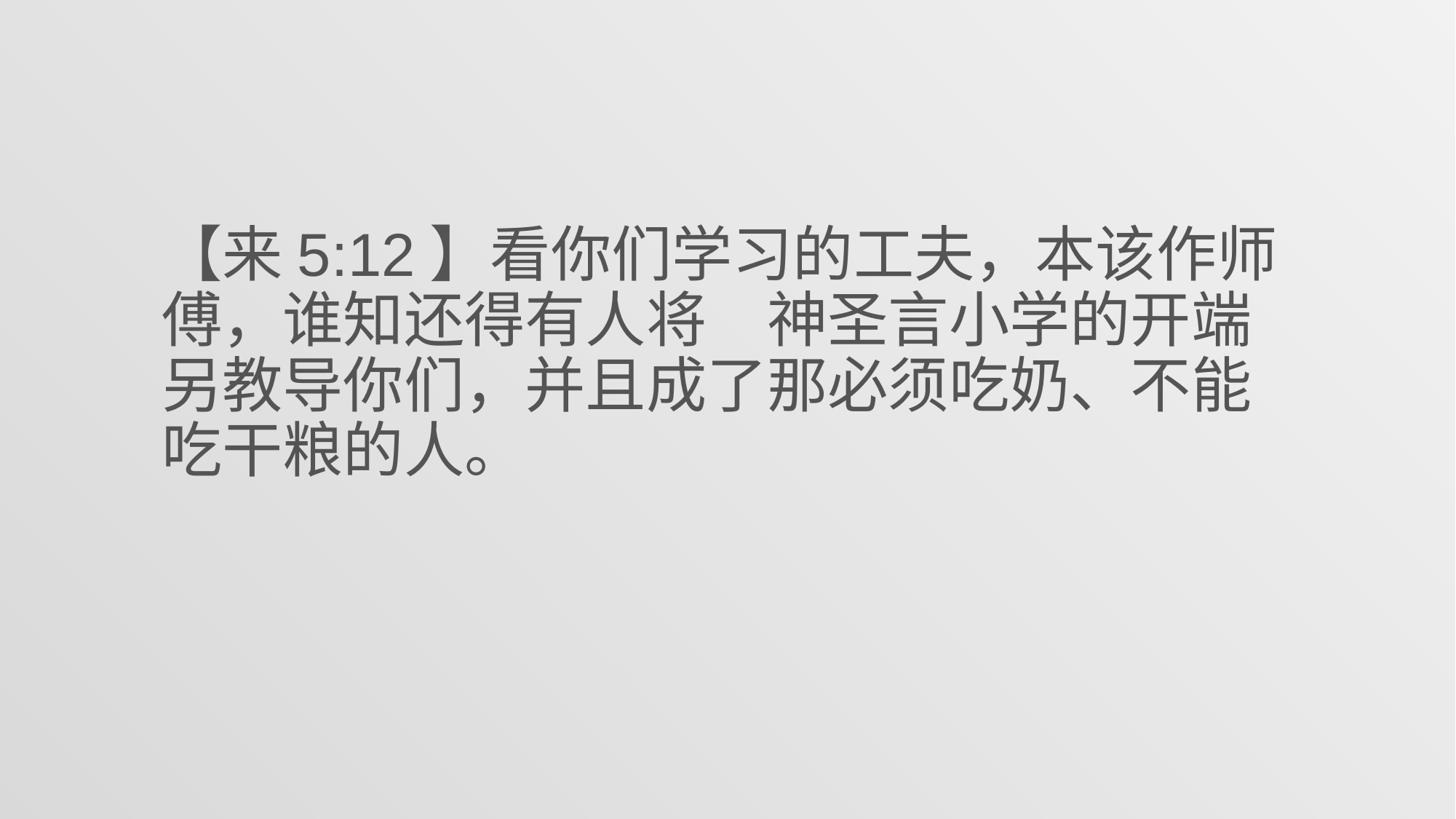

#
【来5:12】看你们学习的工夫，本该作师傅，谁知还得有人将　神圣言小学的开端另教导你们，并且成了那必须吃奶、不能吃干粮的人。